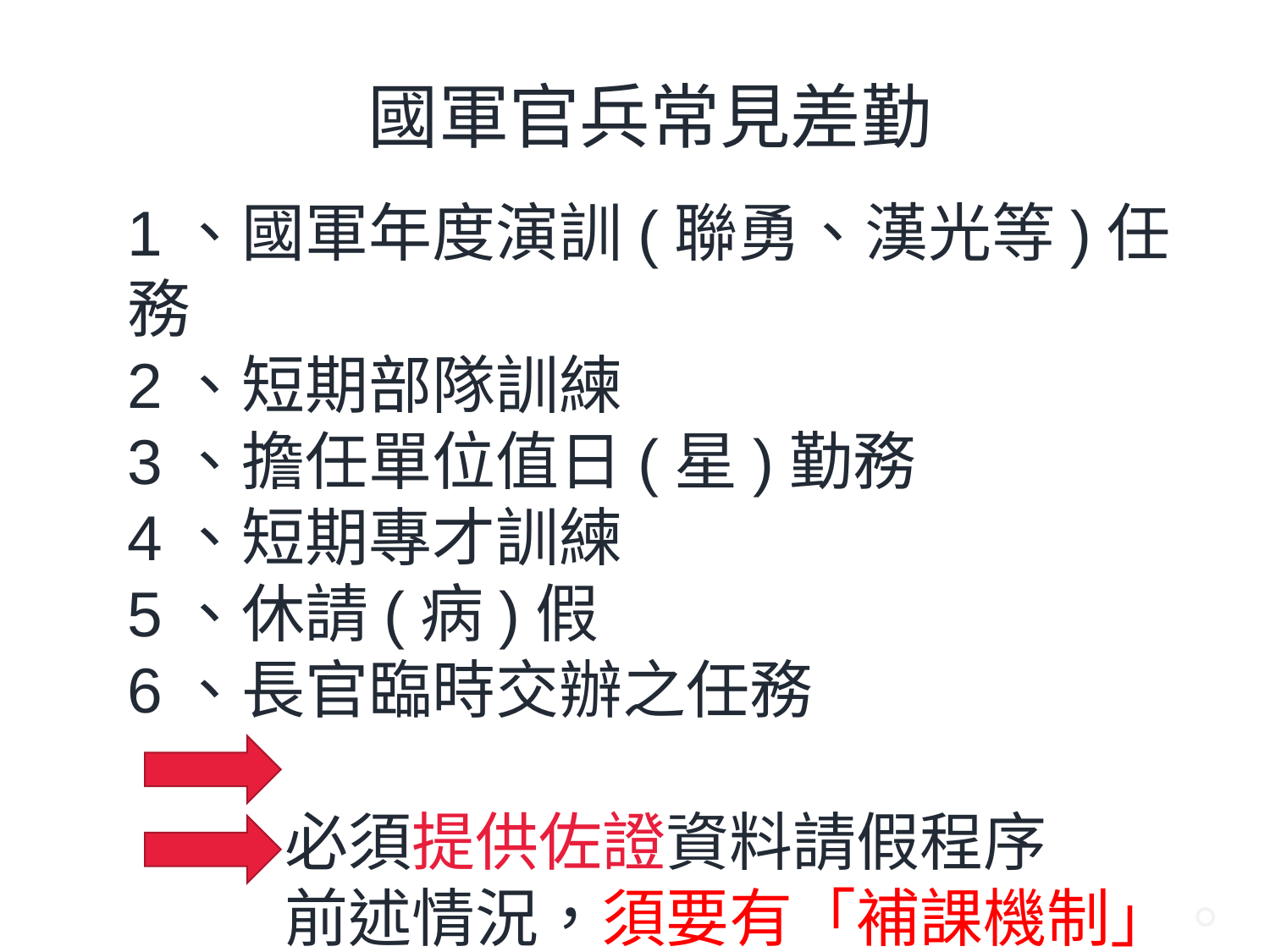

國軍官兵常見差勤
1、國軍年度演訓(聯勇、漢光等)任務
2、短期部隊訓練
3、擔任單位值日(星)勤務
4、短期專才訓練
5、休請(病)假
6、長官臨時交辦之任務

          必須提供佐證資料請假程序
          前述情況，須要有「補課機制」。